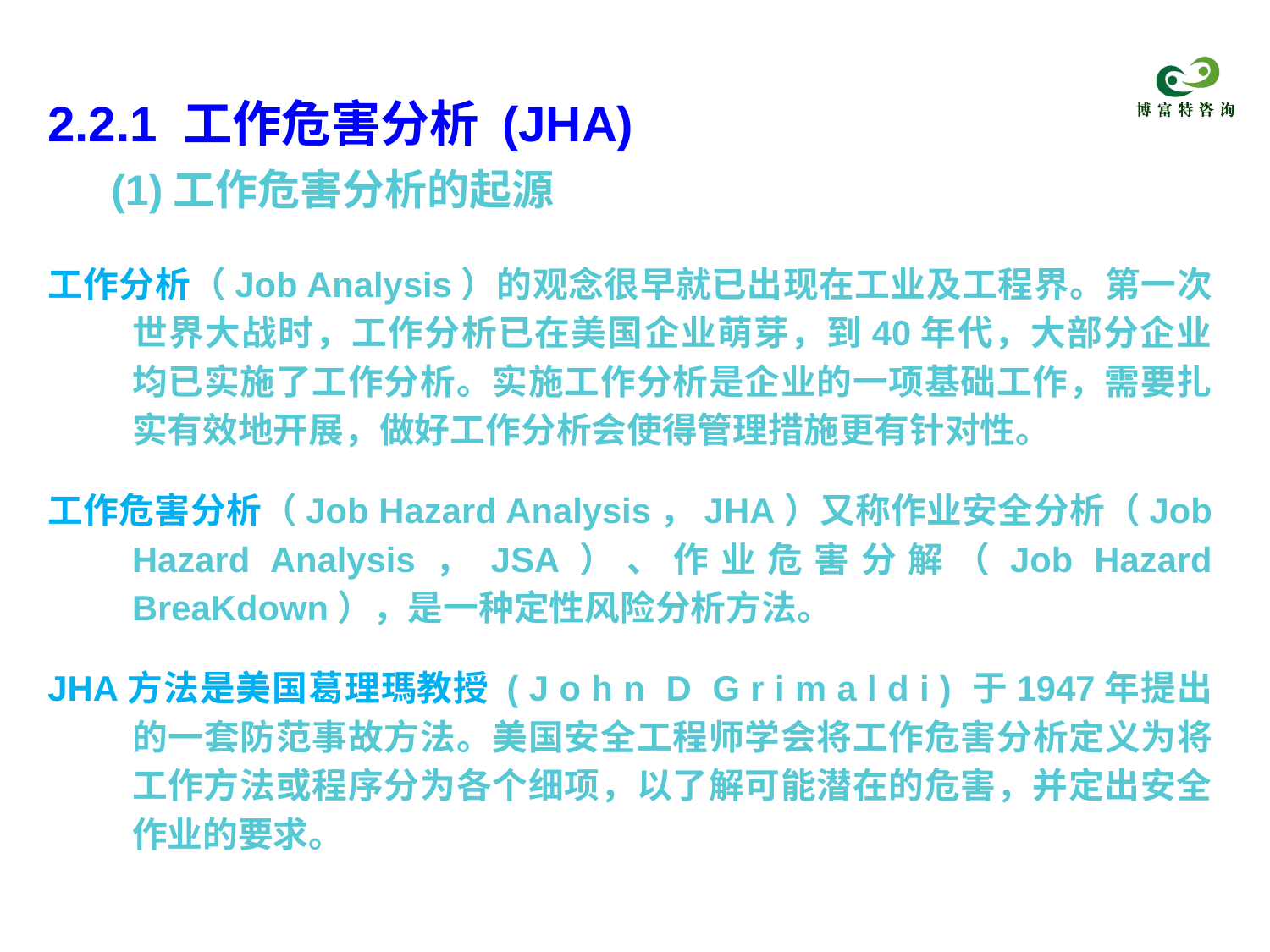

2.2.1 工作危害分析 (JHA)
(1)工作危害分析的起源
工作分析（Job Analysis）的观念很早就已出现在工业及工程界。第一次世界大战时，工作分析已在美国企业萌芽，到40年代，大部分企业均已实施了工作分析。实施工作分析是企业的一项基础工作，需要扎实有效地开展，做好工作分析会使得管理措施更有针对性。
工作危害分析（Job Hazard Analysis，JHA）又称作业安全分析（Job Hazard Analysis，JSA）、作业危害分解（Job Hazard BreaKdown），是一种定性风险分析方法。
JHA方法是美国葛理瑪教授 ( J o h n  D  G r i m a l d i ) 于1947年提出的一套防范事故方法。美国安全工程师学会将工作危害分析定义为将工作方法或程序分为各个细项，以了解可能潜在的危害，并定出安全作业的要求。